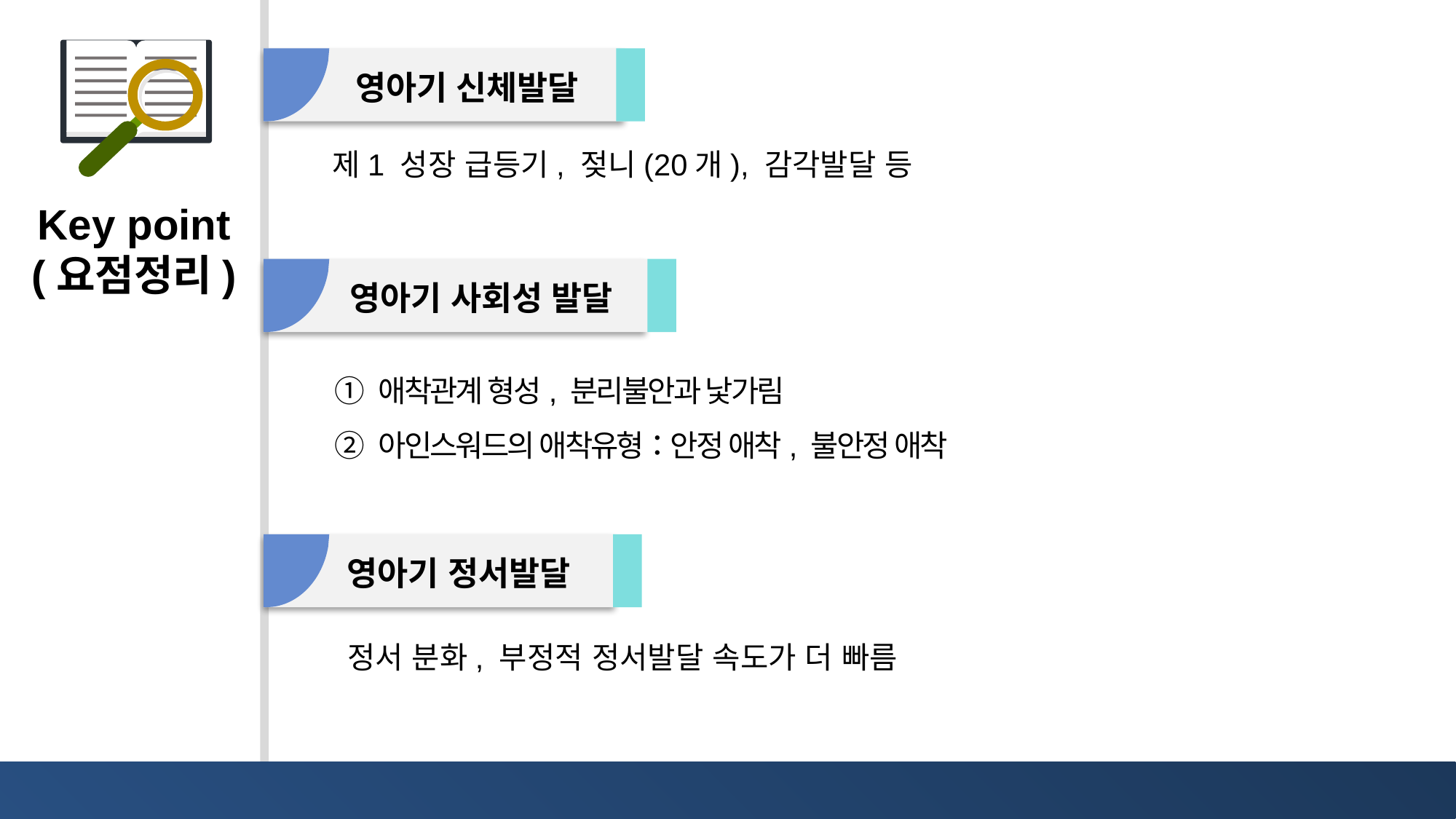

영아기 신체발달
제1 성장 급등기, 젖니(20개), 감각발달 등

영아기 사회성 발달
① 애착관계 형성, 분리불안과 낯가림
② 아인스워드의 애착유형：안정 애착, 불안정 애착

영아기 정서발달
정서 분화, 부정적 정서발달 속도가 더 빠름